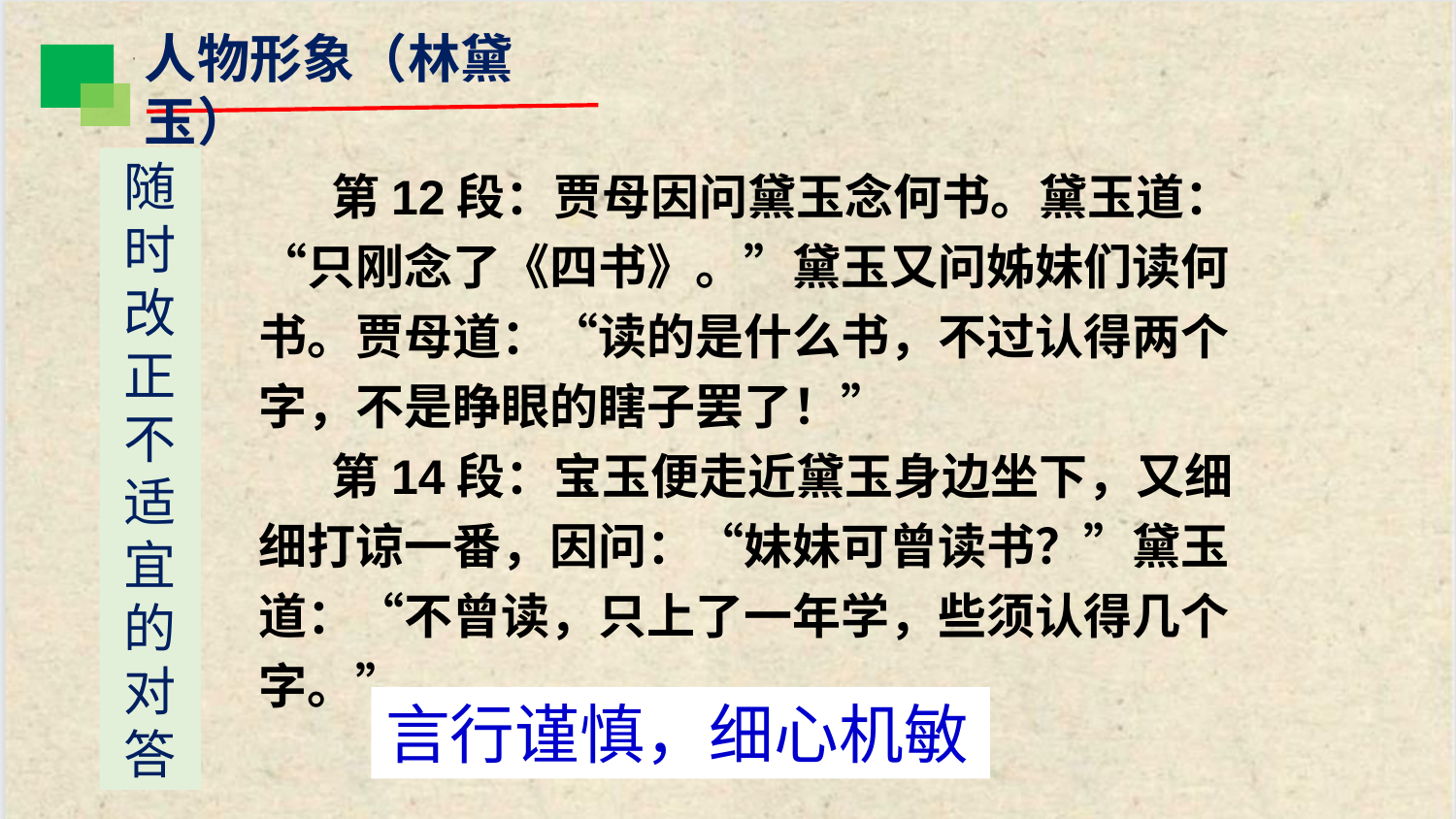

人物形象（林黛玉）

随
时
改
正
不
适
宜
的
对
答
第12段：贾母因问黛玉念何书。黛玉道：“只刚念了《四书》。”黛玉又问姊妹们读何书。贾母道：“读的是什么书，不过认得两个字，不是睁眼的瞎子罢了！”
第14段：宝玉便走近黛玉身边坐下，又细细打谅一番，因问：“妹妹可曾读书？”黛玉道：“不曾读，只上了一年学，些须认得几个字。”
言行谨慎，细心机敏